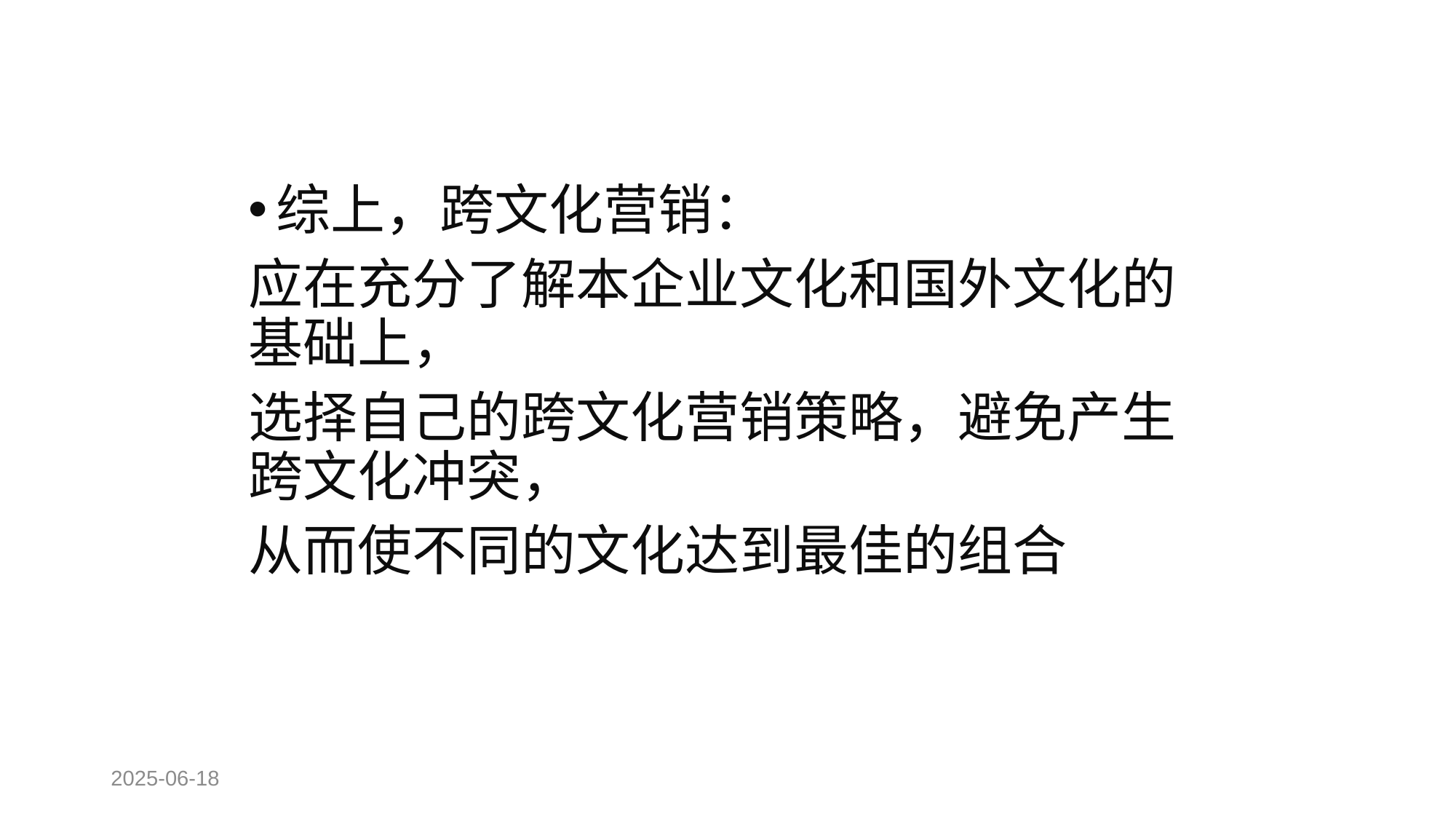

综上，跨文化营销：
应在充分了解本企业文化和国外文化的基础上，
选择自己的跨文化营销策略，避免产生跨文化冲突，
从而使不同的文化达到最佳的组合
2025-06-18